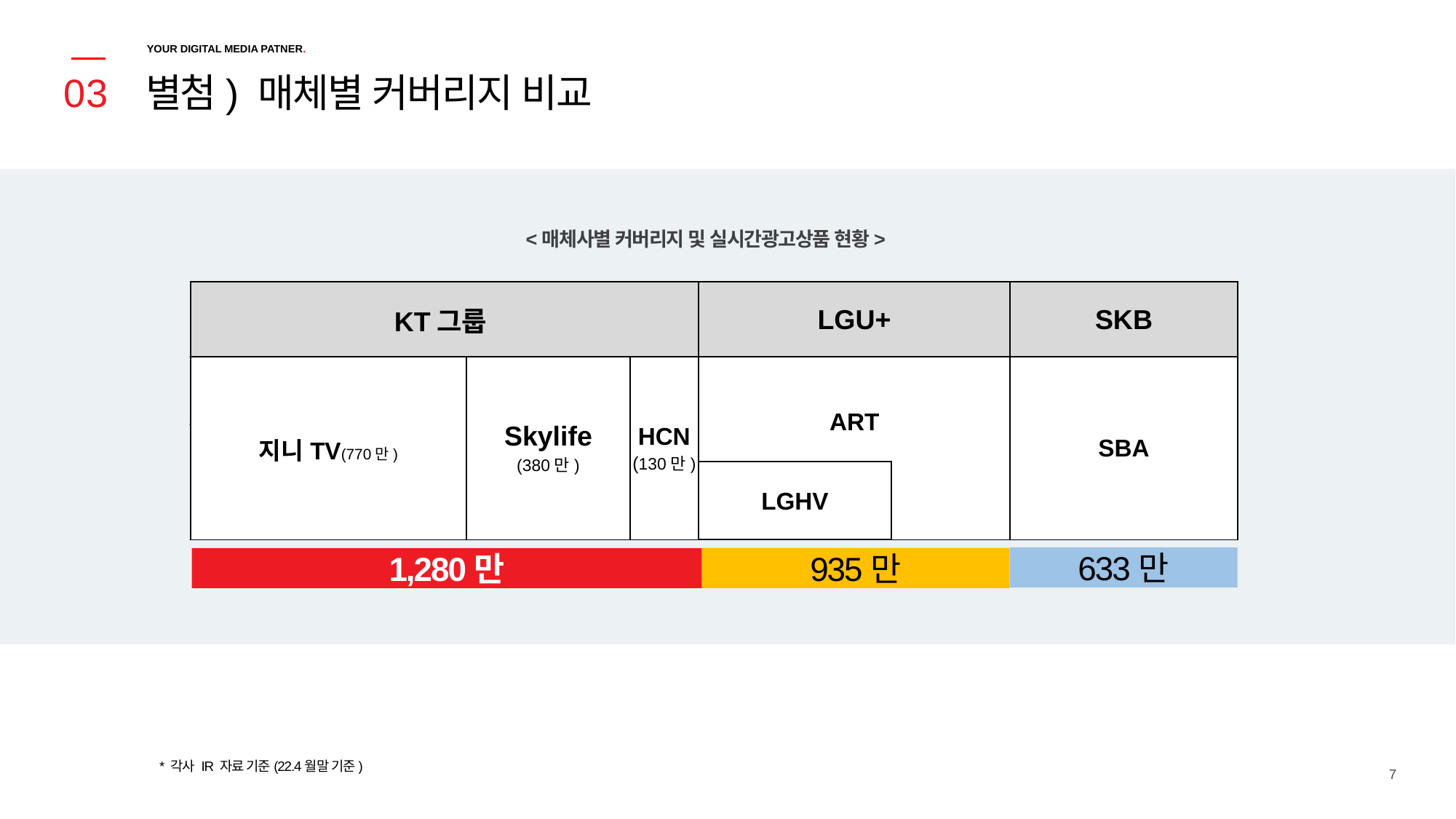

YOUR DIGITAL MEDIA PATNER.
03
별첨) 매체별 커버리지 비교

<매체사별 커버리지 및 실시간광고상품 현황>

|  | KT그룹 |  |  | LGU+ | SKB |
| --- | --- | --- | --- | --- | --- |
|  | 지니TV(770만) | Skylife (380만) | HCN (130만) | ART | SBA |
|  |  |  |  |  |  |
LGHV
633만
935만
1,280만
* 각사 IR 자료 기준(22.4월말 기준)